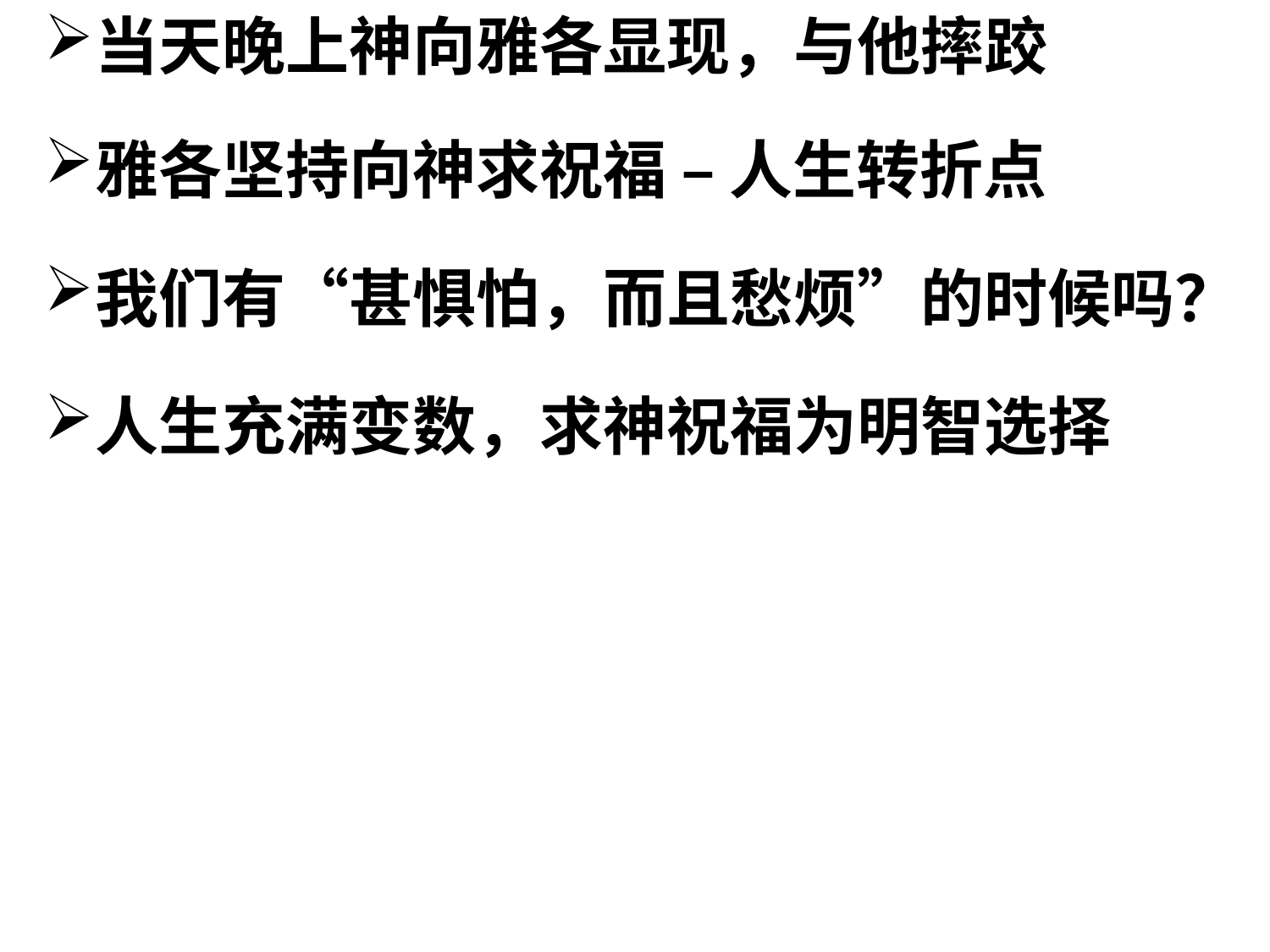

当天晚上神向雅各显现，与他摔跤

雅各坚持向神求祝福 – 人生转折点

我们有“甚惧怕，而且愁烦”的时候吗？

人生充满变数，求神祝福为明智选择